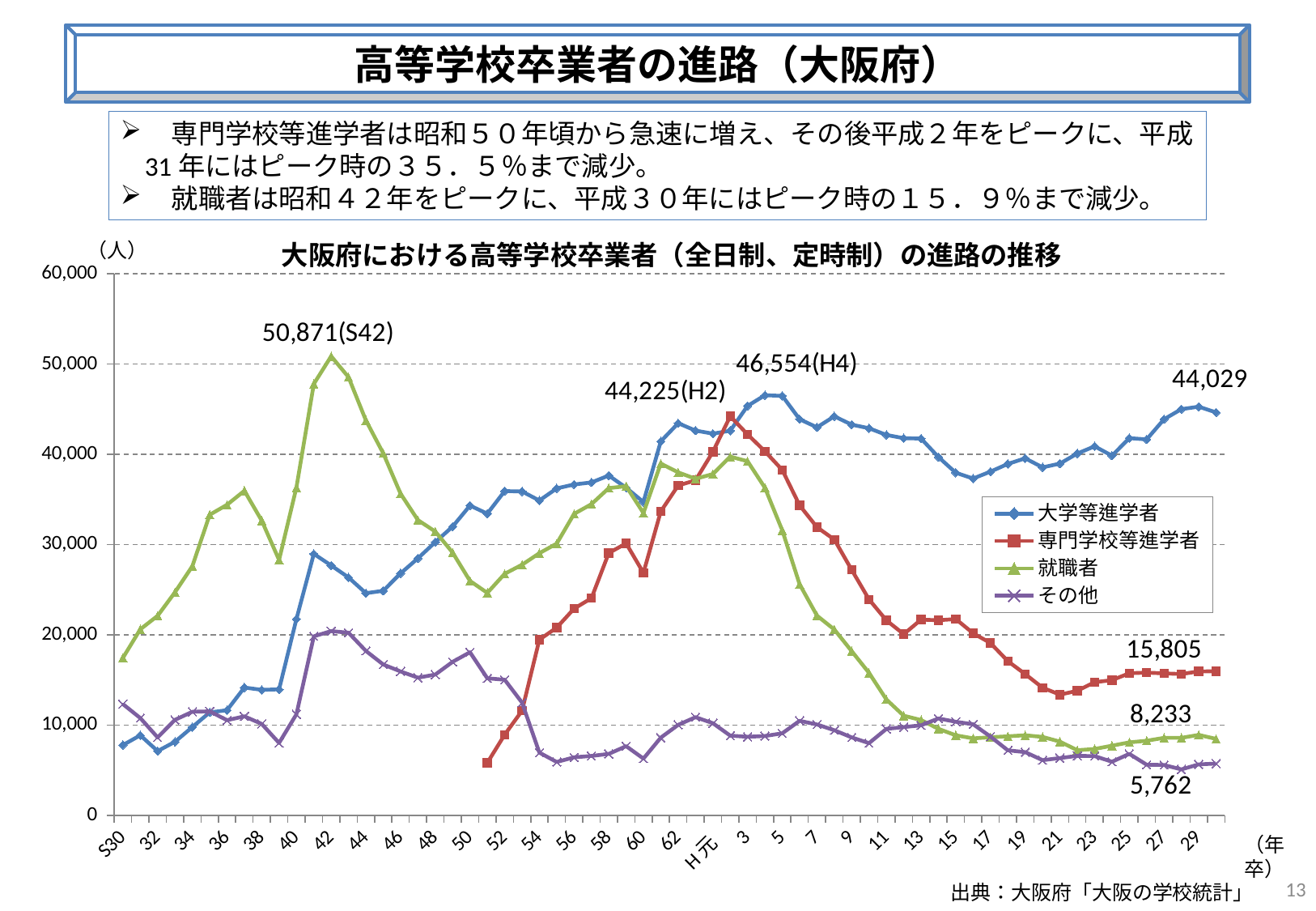

高等学校卒業者の進路（大阪府）
　専門学校等進学者は昭和５０年頃から急速に増え、その後平成２年をピークに、平成31年にはピーク時の３５．５％まで減少。
　就職者は昭和４２年をピークに、平成３０年にはピーク時の１５．９％まで減少。
（人）
大阪府における高等学校卒業者（全日制、定時制）の進路の推移

### Chart

| Category | 大学等進学者 | 専門学校等進学者 | 就職者 | その他 |
|---|---|---|---|---|
| S30 | 7810.0 | None | 17469.0 | 12345.0 |
| 31 | 8888.0 | None | 20628.0 | 10799.0 |
| 32 | 7144.0 | None | 22126.0 | 8658.0 |
| 33 | 8175.0 | None | 24730.0 | 10602.0 |
| 34 | 9798.0 | None | 27620.0 | 11494.0 |
| 35 | 11429.0 | None | 33318.0 | 11541.0 |
| 36 | 11671.0 | None | 34425.0 | 10565.0 |
| 37 | 14183.0 | None | 35975.0 | 10994.0 |
| 38 | 13928.0 | None | 32669.0 | 10150.0 |
| 39 | 13978.0 | None | 28309.0 | 8043.0 |
| 40 | 21763.0 | None | 36346.0 | 11218.0 |
| 41 | 28991.0 | None | 47809.0 | 19852.0 |
| 42 | 27704.0 | None | 50871.0 | 20429.0 |
| 43 | 26373.0 | None | 48556.0 | 20252.0 |
| 44 | 24629.0 | None | 43775.0 | 18239.0 |
| 45 | 24893.0 | None | 40124.0 | 16735.0 |
| 46 | 26820.0 | None | 35652.0 | 15961.0 |
| 47 | 28496.0 | None | 32729.0 | 15273.0 |
| 48 | 30292.0 | None | 31464.0 | 15614.0 |
| 49 | 32011.0 | None | 29129.0 | 17027.0 |
| 50 | 34335.0 | None | 25987.0 | 18090.0 |
| 51 | 33440.0 | 5846.0 | 24659.0 | 15200.0 |
| 52 | 35940.0 | 8957.0 | 26774.0 | 15043.0 |
| 53 | 35899.0 | 11614.0 | 27784.0 | 12511.0 |
| 54 | 34901.0 | 19481.0 | 29064.0 | 6972.0 |
| 55 | 36240.0 | 20815.0 | 30126.0 | 5933.0 |
| 56 | 36674.0 | 22920.0 | 33416.0 | 6454.0 |
| 57 | 36900.0 | 24067.0 | 34491.0 | 6601.0 |
| 58 | 37663.0 | 29082.0 | 36271.0 | 6829.0 |
| 59 | 36312.0 | 30147.0 | 36485.0 | 7687.0 |
| 60 | 34728.0 | 26879.0 | 33510.0 | 6311.0 |
| 61 | 41446.0 | 33687.0 | 38991.0 | 8630.0 |
| 62 | 43457.0 | 36564.0 | 38015.0 | 10042.0 |
| 63 | 42640.0 | 37132.0 | 37302.0 | 10895.0 |
| H元 | 42303.0 | 40284.0 | 37830.0 | 10227.0 |
| 2 | 42627.0 | 44225.0 | 39756.0 | 8854.0 |
| 3 | 45373.0 | 42219.0 | 39248.0 | 8723.0 |
| 4 | 46554.0 | 40349.0 | 36307.0 | 8809.0 |
| 5 | 46486.0 | 38280.0 | 31596.0 | 9110.0 |
| 6 | 43899.0 | 34360.0 | 25612.0 | 10493.0 |
| 7 | 43002.0 | 31943.0 | 22139.0 | 10087.0 |
| 8 | 44218.0 | 30574.0 | 20605.0 | 9453.0 |
| 9 | 43296.0 | 27214.0 | 18212.0 | 8656.0 |
| 10 | 42901.0 | 23936.0 | 15800.0 | 8021.0 |
| 11 | 42162.0 | 21621.0 | 12859.0 | 9597.0 |
| 12 | 41802.0 | 20090.0 | 11055.0 | 9801.0 |
| 13 | 41758.0 | 21703.0 | 10580.0 | 9996.0 |
| 14 | 39713.0 | 21631.0 | 9603.0 | 10754.0 |
| 15 | 37971.0 | 21765.0 | 8892.0 | 10389.0 |
| 16 | 37336.0 | 20193.0 | 8551.0 | 10112.0 |
| 17 | 38100.0 | 19105.0 | 8672.0 | 8749.0 |
| 18 | 38950.0 | 17106.0 | 8778.0 | 7226.0 |
| 19 | 39572.0 | 15666.0 | 8893.0 | 7027.0 |
| 20 | 38571.0 | 14161.0 | 8709.0 | 6134.0 |
| 21 | 38987.0 | 13393.0 | 8192.0 | 6368.0 |
| 22 | 40098.0 | 13820.0 | 7238.0 | 6610.0 |
| 23 | 40897.0 | 14774.0 | 7375.0 | 6587.0 |
| 24 | 39863.0 | 14994.0 | 7738.0 | 5961.0 |
| 25 | 41805.0 | 15763.0 | 8105.0 | 6833.0 |
| 26 | 41669.0 | 15835.0 | 8285.0 | 5633.0 |
| 27 | 43896.0 | 15747.0 | 8607.0 | 5602.0 |
| 28 | 45013.0 | 15676.0 | 8608.0 | 5116.0 |
| 29 | 45292.0 | 15965.0 | 8932.0 | 5669.0 |
| 30 | 44653.0 | 15976.0 | 8490.0 | 5759.0 |
（年卒）
13
出典：大阪府「大阪の学校統計」